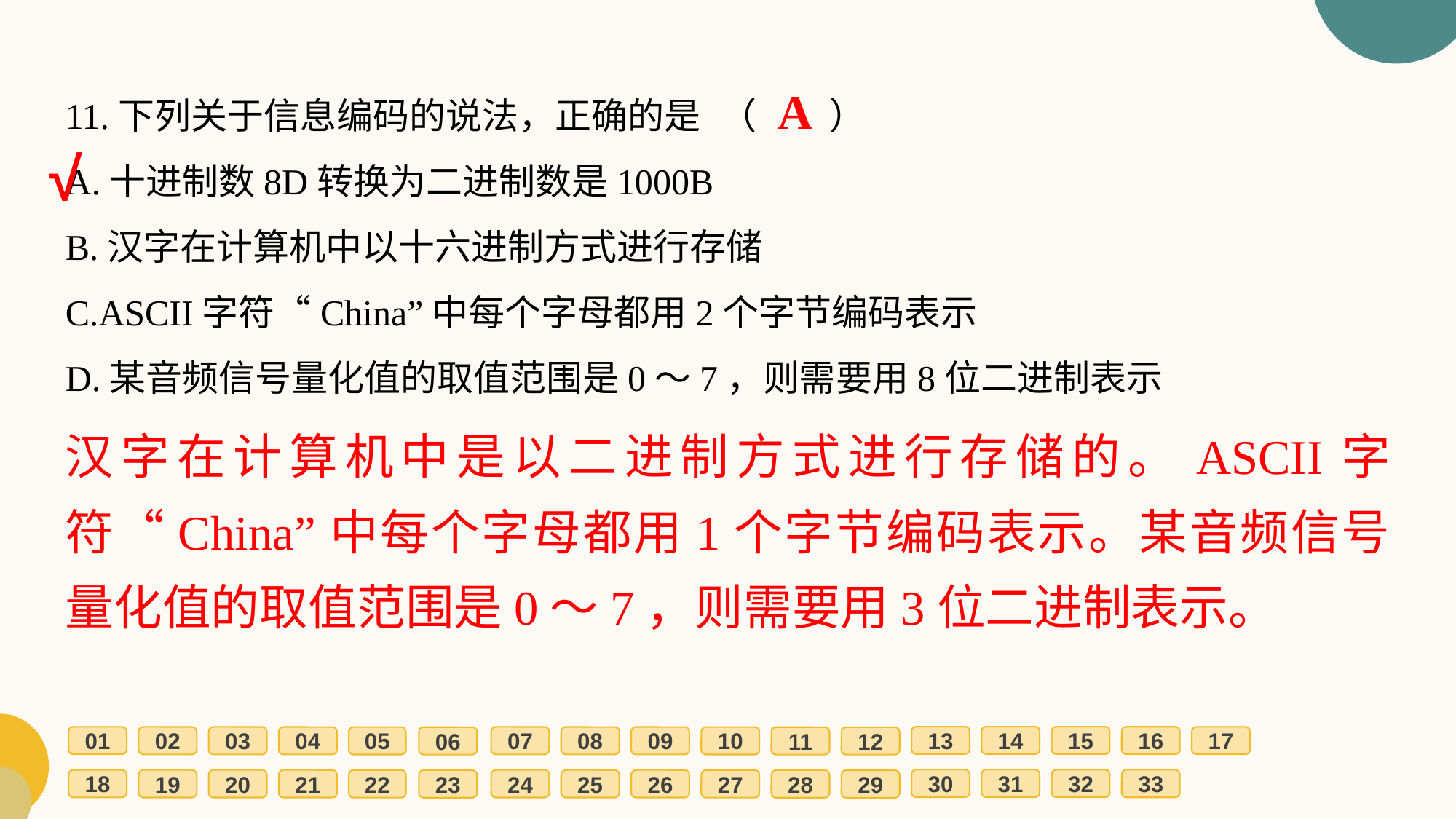

11.下列关于信息编码的说法，正确的是	（　　）
A.十进制数8D转换为二进制数是1000B
B.汉字在计算机中以十六进制方式进行存储
C.ASCII字符“China”中每个字母都用2个字节编码表示
D.某音频信号量化值的取值范围是0～7，则需要用8位二进制表示
A
√
汉字在计算机中是以二进制方式进行存储的。ASCII字符“China”中每个字母都用1个字节编码表示。某音频信号量化值的取值范围是0～7，则需要用3位二进制表示。